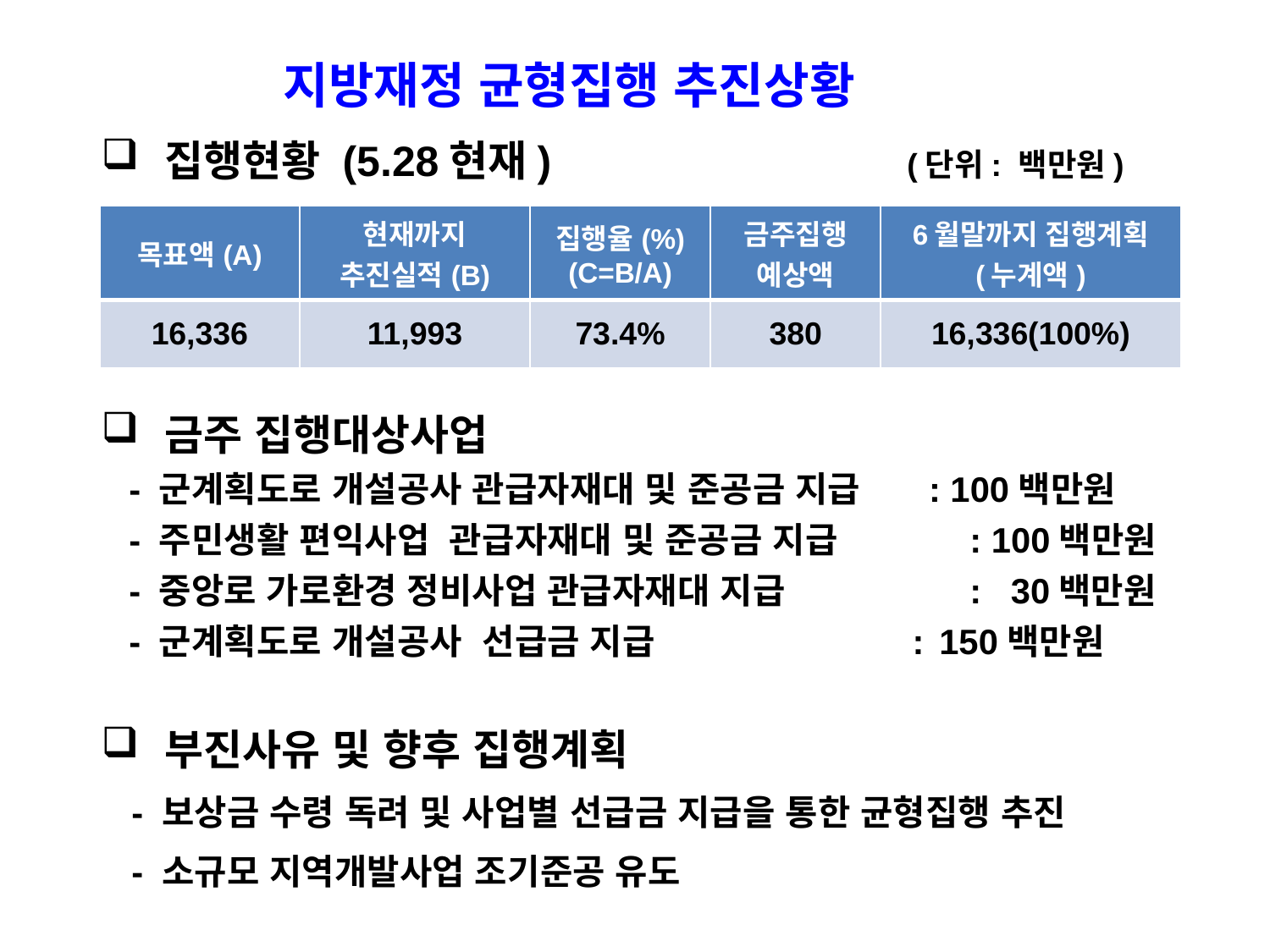

지방재정 균형집행 추진상황
집행현황 (5.28현재)                              (단위: 백만원)

금주 집행대상사업
   - 군계획도로 개설공사 관급자재대 및 준공금 지급      : 100백만원
   - 주민생활 편익사업  관급자재대 및 준공금 지급	     : 100백만원
   - 중앙로 가로환경 정비사업 관급자재대 지급	     :   30백만원
   - 군계획도로 개설공사  선급금 지급                         : 150백만원

부진사유 및 향후 집행계획
  - 보상금 수령 독려 및 사업별 선급금 지급을 통한 균형집행 추진
  - 소규모 지역개발사업 조기준공 유도

| 목표액(A) | 현재까지 추진실적(B) | 집행율(%) (C=B/A) | 금주집행 예상액 | 6월말까지 집행계획 (누계액) |
| --- | --- | --- | --- | --- |
| 16,336 | 11,993 | 73.4% | 380 | 16,336(100%) |